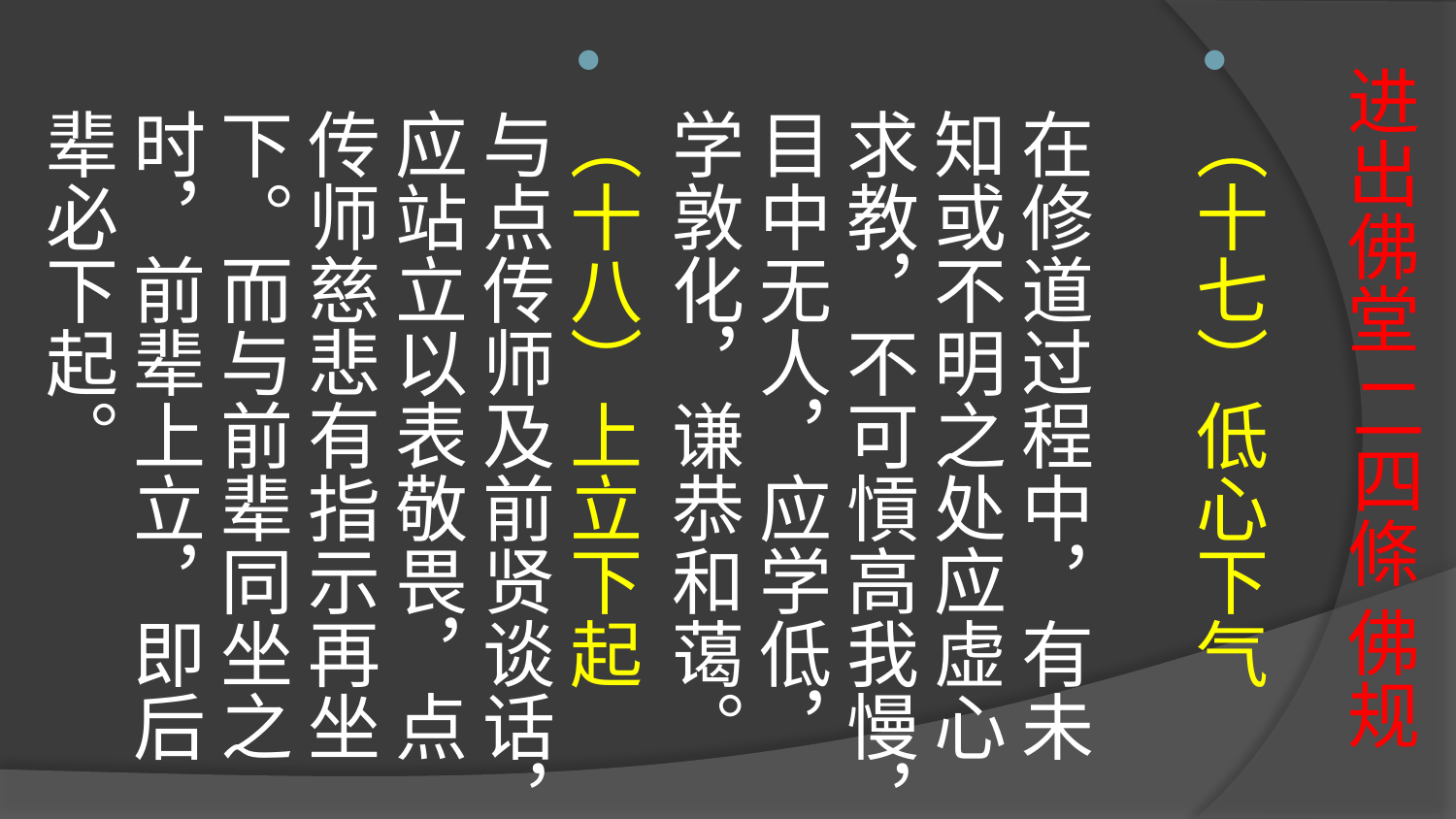

# 进出佛堂 二四條 佛规
（十七）低心下气
在修道过程中，有未知或不明之处应虚心求教，不可愩高我慢，目中无人，应学低，学敦化，谦恭和蔼。
（十八）上立下起
与点传师及前贤谈话，应站立以表敬畏，点传师慈悲有指示再坐下。而与前辈同坐之时，前辈上立，即后辈必下起。